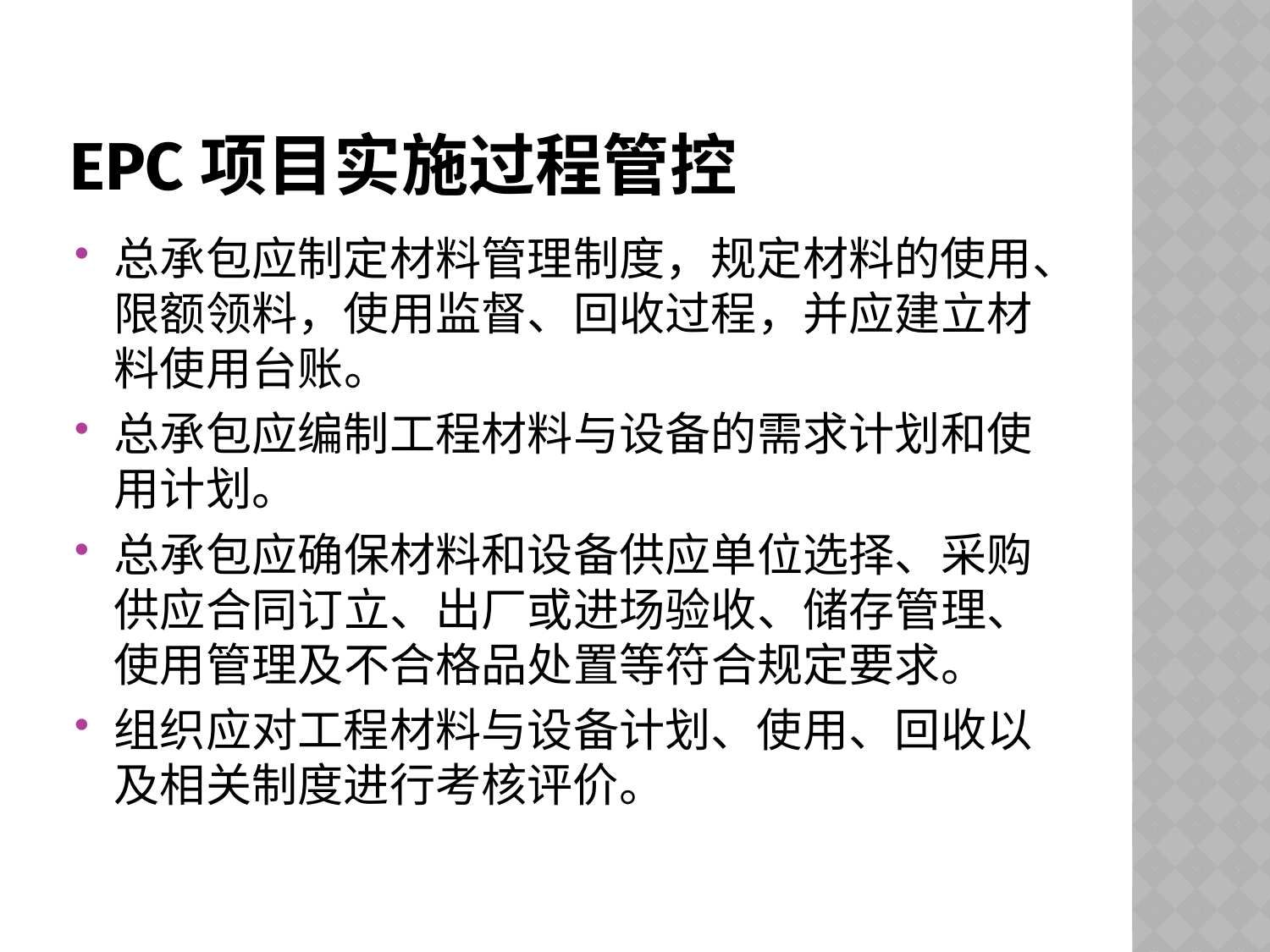

# EPC项目实施过程管控
总承包应制定材料管理制度，规定材料的使用、限额领料，使用监督、回收过程，并应建立材料使用台账。
总承包应编制工程材料与设备的需求计划和使用计划。
总承包应确保材料和设备供应单位选择、采购供应合同订立、出厂或进场验收、储存管理、使用管理及不合格品处置等符合规定要求。
组织应对工程材料与设备计划、使用、回收以及相关制度进行考核评价。